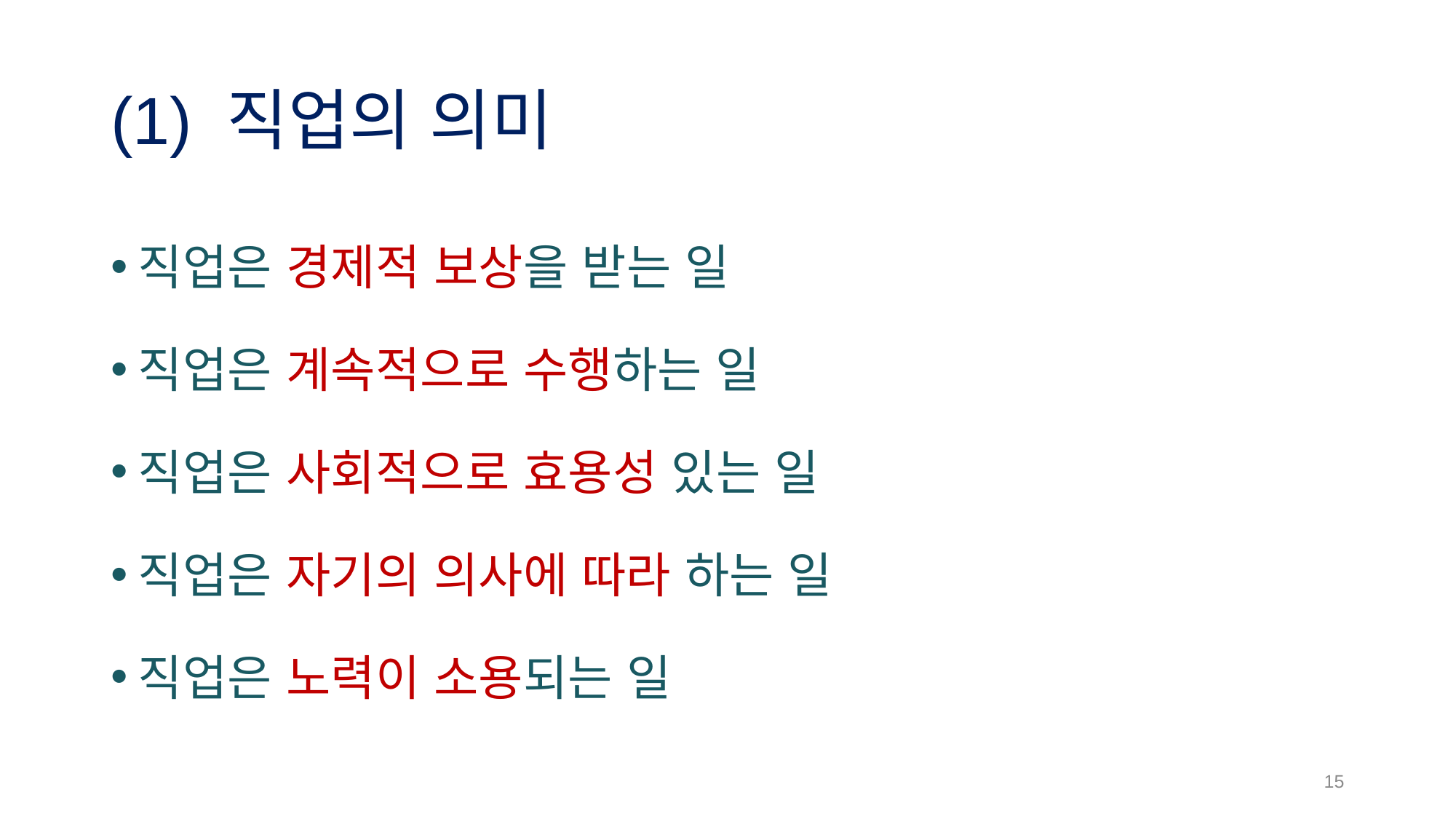

# (1) 직업의 의미
직업은 경제적 보상을 받는 일
직업은 계속적으로 수행하는 일
직업은 사회적으로 효용성 있는 일
직업은 자기의 의사에 따라 하는 일
직업은 노력이 소용되는 일
15